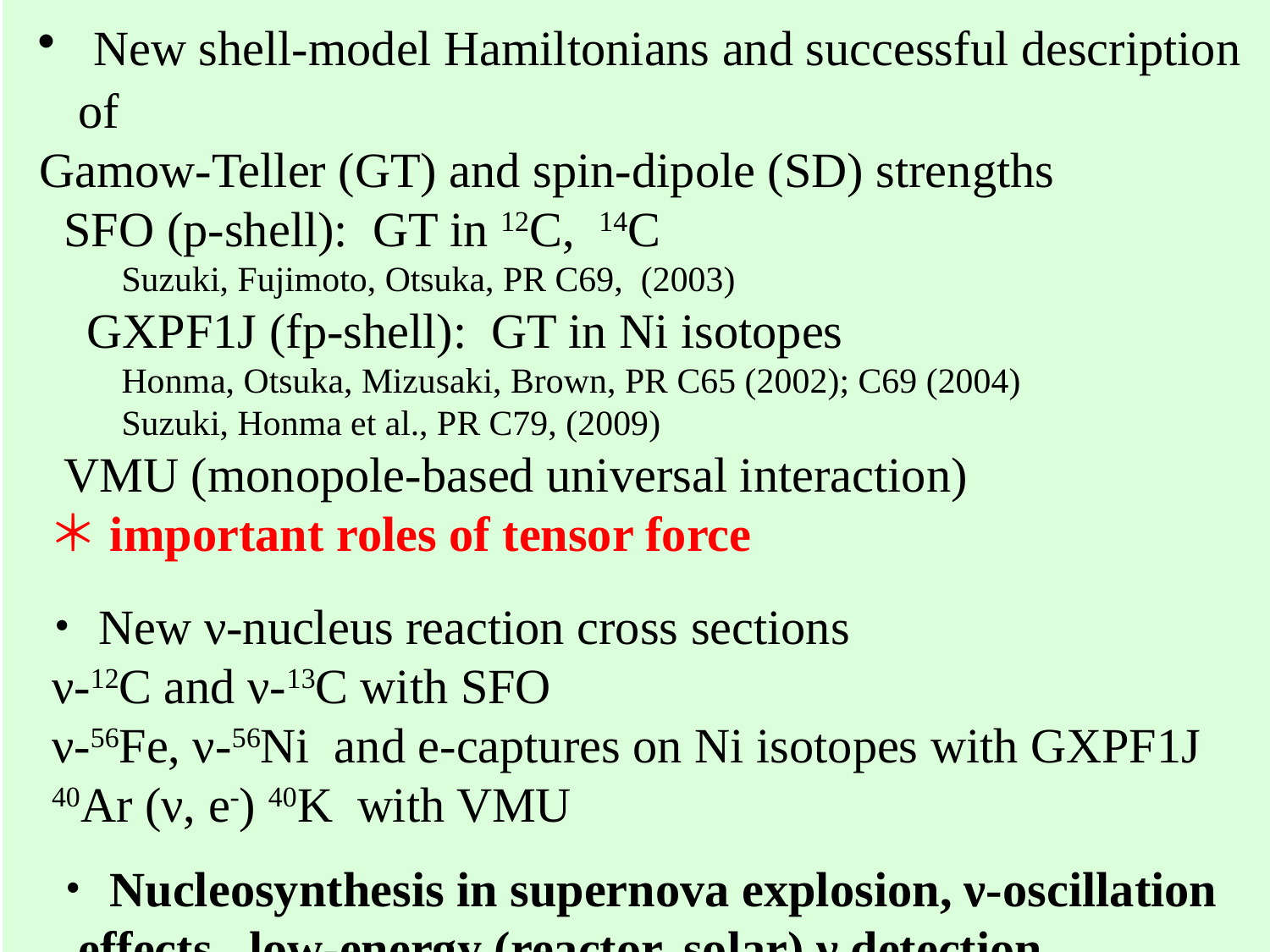

・New shell-model Hamiltonians and successful description of
  Gamow-Teller (GT) and spin-dipole (SD) strengths
    SFO (p-shell):  GT in 12C,  14C
            Suzuki, Fujimoto, Otsuka, PR C69,  (2003)
　 GXPF1J (fp-shell):  GT in Ni isotopes
            Honma, Otsuka, Mizusaki, Brown, PR C65 (2002); C69 (2004)
            Suzuki, Honma et al., PR C79, (2009)
    VMU (monopole-based universal interaction)
  ＊important roles of tensor force

 ・New ν-nucleus reaction cross sections
   ν-12C and ν-13C with SFO
   ν-56Fe, ν-56Ni  and e-captures on Ni isotopes with GXPF1J
   40Ar (ν, e-) 40K  with VMU

  ・Nucleosynthesis in supernova explosion, ν-oscillation effects,  low-energy (reactor, solar) ν detection